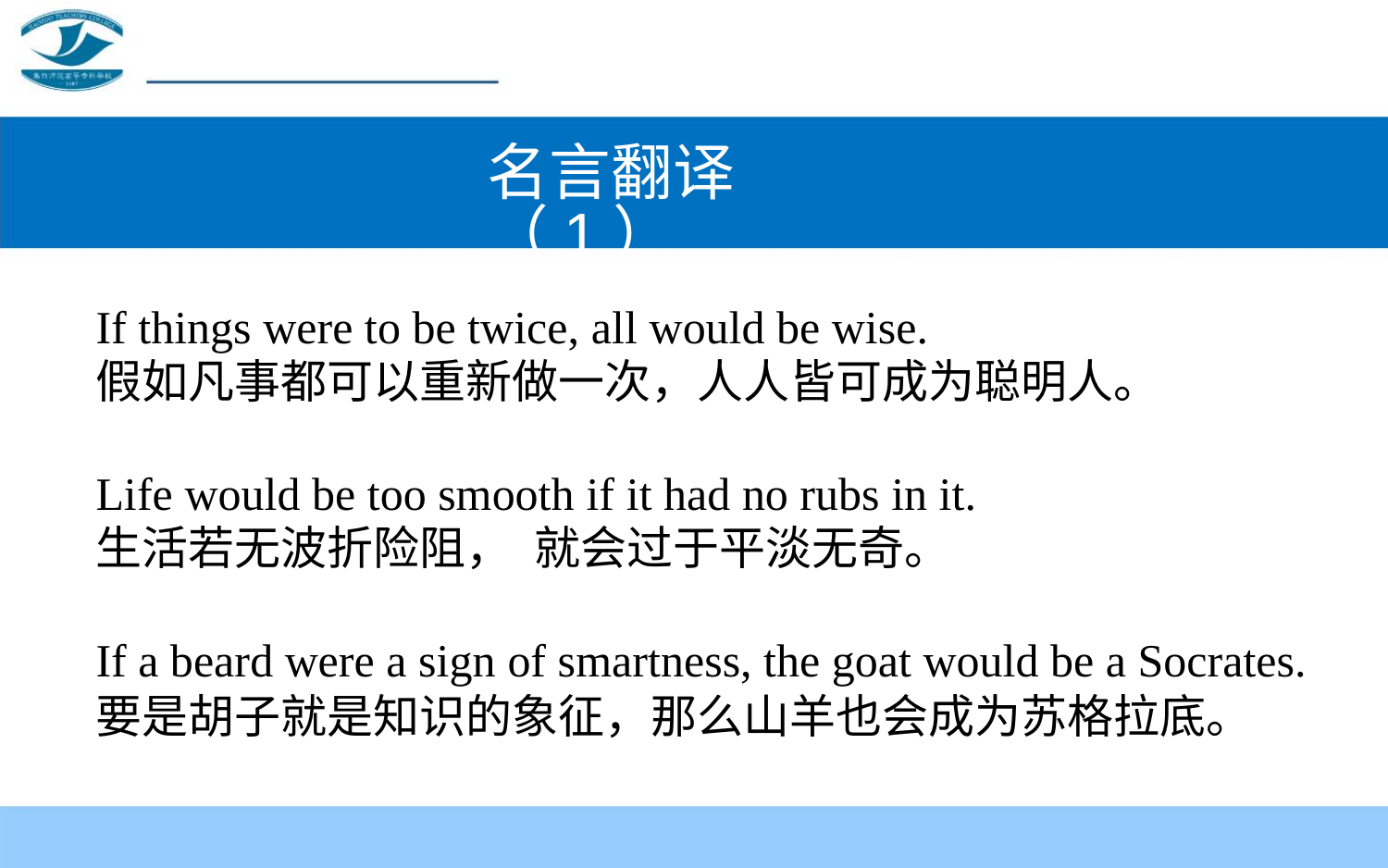

名言翻译（1）
If things were to be twice, all would be wise.
假如凡事都可以重新做一次，人人皆可成为聪明人。
Life would be too smooth if it had no rubs in it.
生活若无波折险阻， 就会过于平淡无奇。
If a beard were a sign of smartness, the goat would be a Socrates.
要是胡子就是知识的象征，那么山羊也会成为苏格拉底。